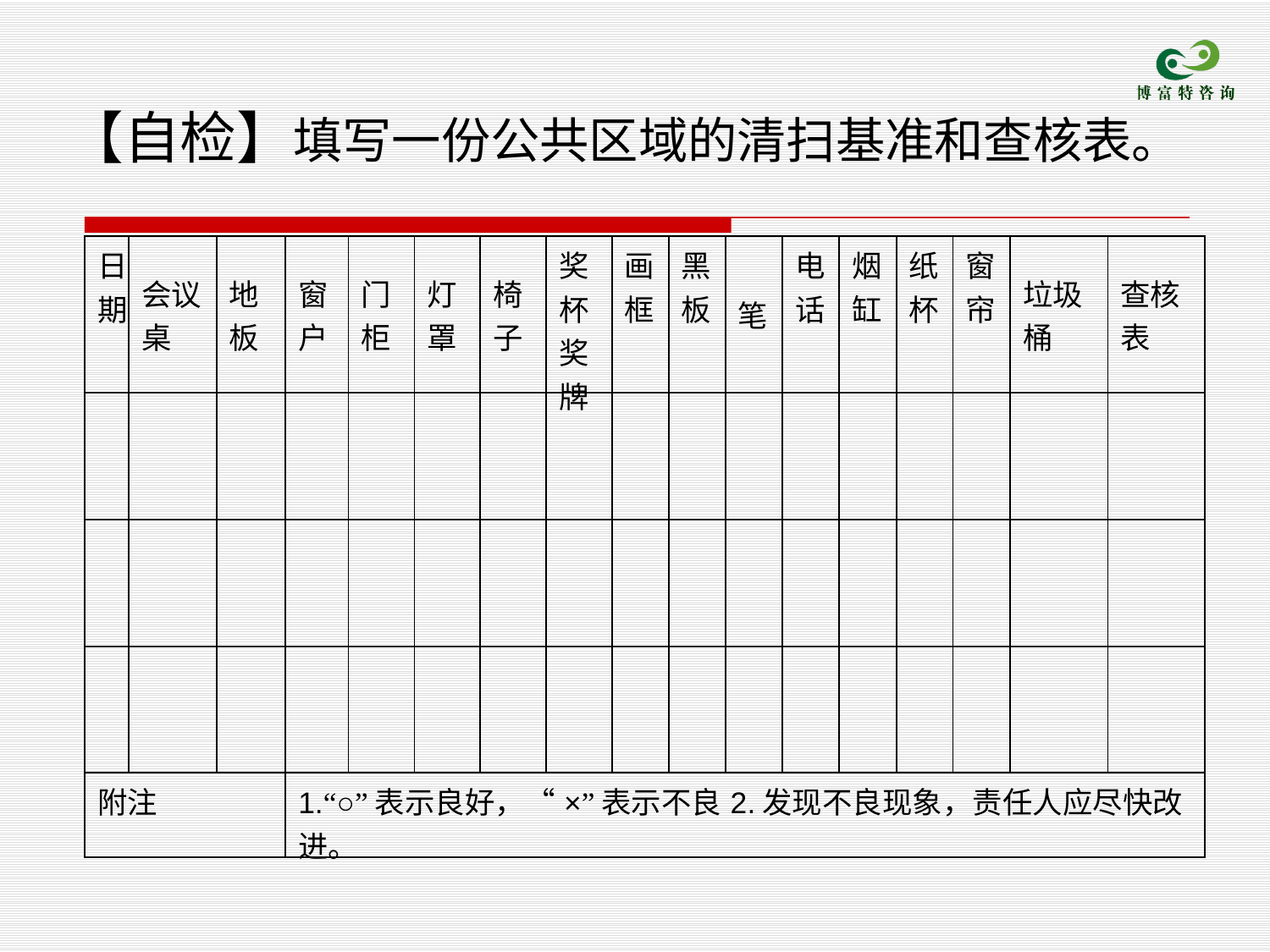

【自检】填写一份公共区域的清扫基准和查核表。

| 日期 | 会议桌 | 地板 | 窗户 | 门柜 | 灯罩 | 椅子 | 奖杯奖牌 | 画框 | 黑板 | 笔 | 电话 | 烟缸 | 纸杯 | 窗帘 | 垃圾桶 | 查核表 |
| --- | --- | --- | --- | --- | --- | --- | --- | --- | --- | --- | --- | --- | --- | --- | --- | --- |
|  |  |  |  |  |  |  |  |  |  |  |  |  |  |  |  |  |
|  |  |  |  |  |  |  |  |  |  |  |  |  |  |  |  |  |
|  |  |  |  |  |  |  |  |  |  |  |  |  |  |  |  |  |
| 附注 |  |  | 1.“○”表示良好，“×”表示不良2.发现不良现象，责任人应尽快改进。 |  |  |  |  |  |  |  |  |  |  |  |  |  |
206